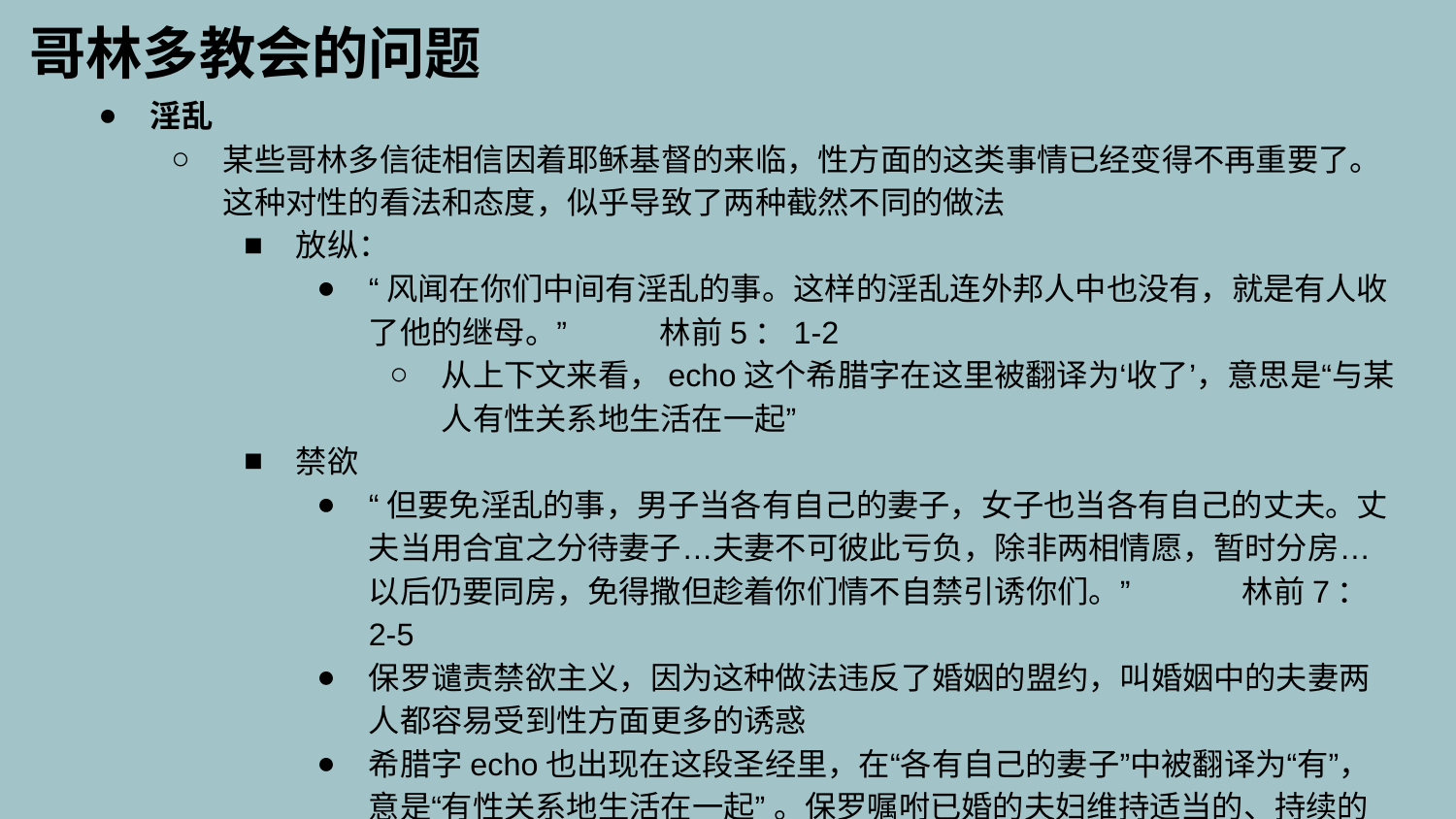

哥林多教会的问题

淫乱
某些哥林多信徒相信因着耶稣基督的来临，性方面的这类事情已经变得不再重要了。这种对性的看法和态度，似乎导致了两种截然不同的做法
放纵：
“风闻在你们中间有淫乱的事。这样的淫乱连外邦人中也没有，就是有人收了他的继母。” 	林前5：1-2
从上下文来看，echo这个希腊字在这里被翻译为‘收了’，意思是“与某人有性关系地生活在一起”
禁欲
“但要免淫乱的事，男子当各有自己的妻子，女子也当各有自己的丈夫。丈夫当用合宜之分待妻子…夫妻不可彼此亏负，除非两相情愿，暂时分房…以后仍要同房，免得撒但趁着你们情不自禁引诱你们。”	林前7：2-5
保罗谴责禁欲主义，因为这种做法违反了婚姻的盟约，叫婚姻中的夫妻两人都容易受到性方面更多的诱惑
希腊字echo也出现在这段圣经里，在“各有自己的妻子”中被翻译为“有”，意是“有性关系地生活在一起” 。保罗嘱咐已婚的夫妇维持适当的、持续的性关系，那是为了他们履行婚姻的盟约和保守自己免受性诱惑。